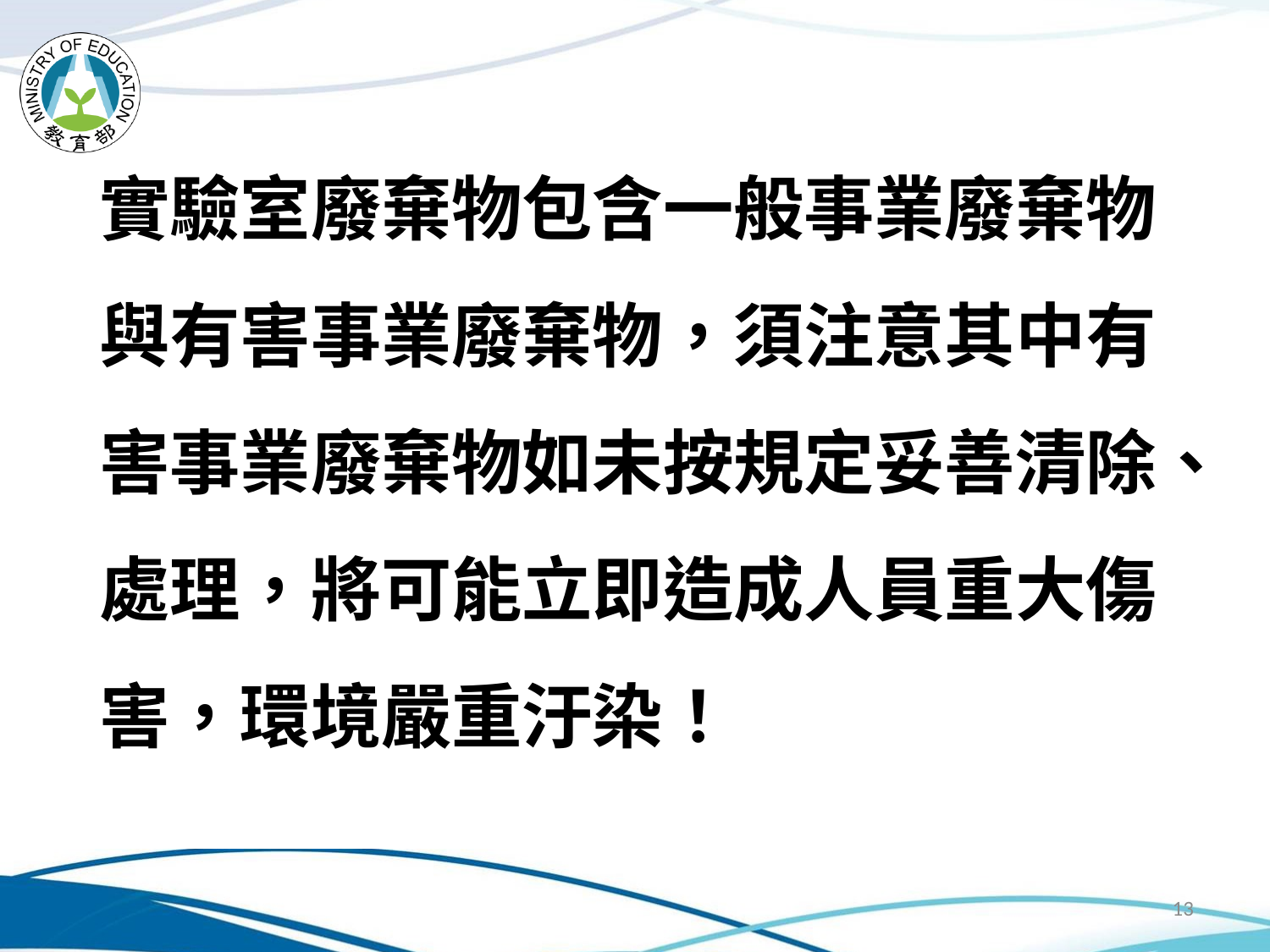

# 實驗室廢棄物包含一般事業廢棄物與有害事業廢棄物，須注意其中有害事業廢棄物如未按規定妥善清除、處理，將可能立即造成人員重大傷害，環境嚴重汙染！
13